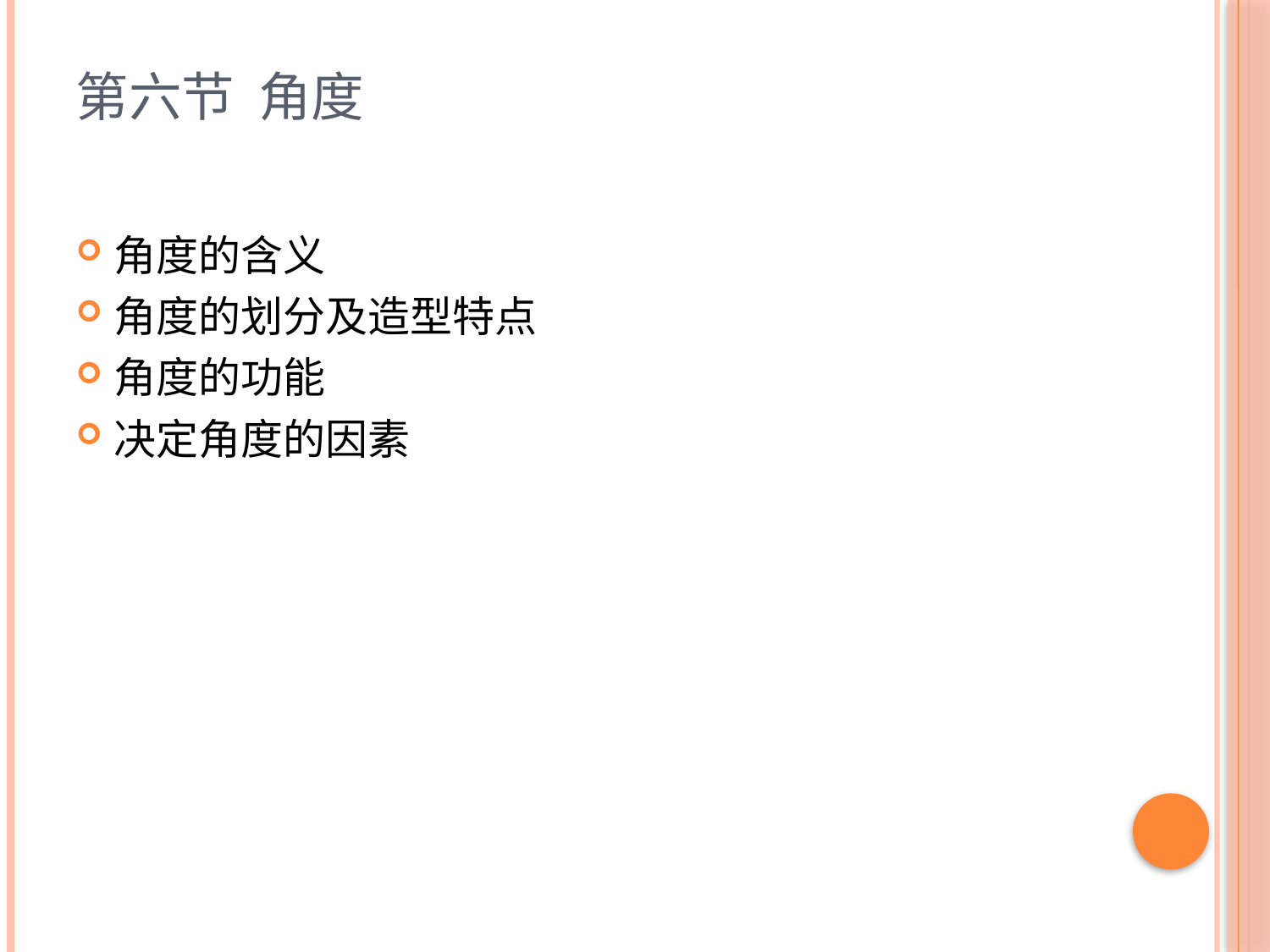

# 第六节  角度
角度的含义
角度的划分及造型特点
角度的功能
决定角度的因素